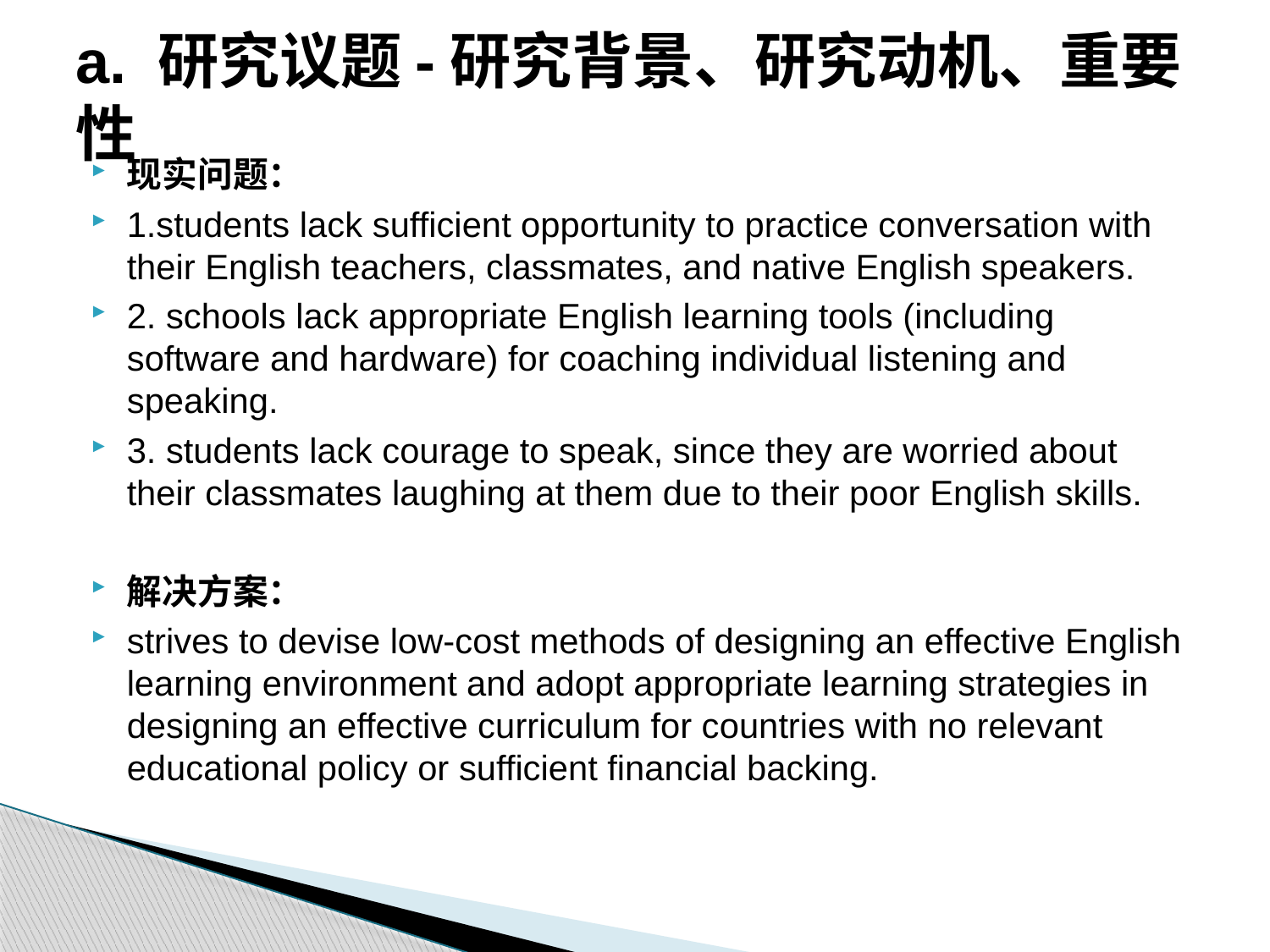

# a. 研究议题-研究背景、研究动机、重要性
现实问题：
1.students lack sufficient opportunity to practice conversation with their English teachers, classmates, and native English speakers.
2. schools lack appropriate English learning tools (including software and hardware) for coaching individual listening and speaking.
3. students lack courage to speak, since they are worried about their classmates laughing at them due to their poor English skills.

解决方案：
strives to devise low-cost methods of designing an effective English learning environment and adopt appropriate learning strategies in designing an effective curriculum for countries with no relevant educational policy or sufficient financial backing.